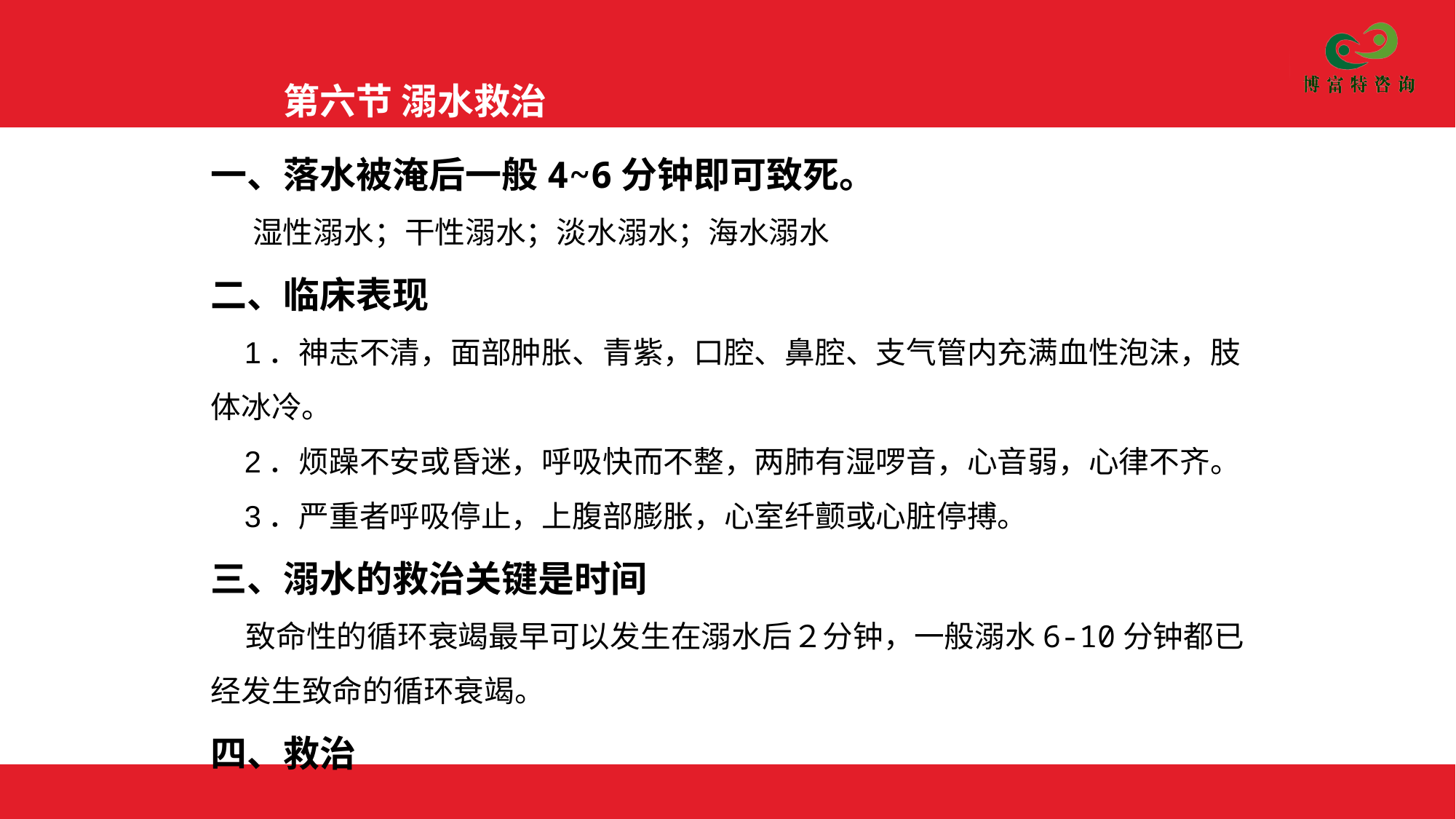

第六节 溺水救治
一、落水被淹后一般4~6分钟即可致死。
     湿性溺水；干性溺水；淡水溺水；海水溺水
二、临床表现
    1．神志不清，面部肿胀、青紫，口腔、鼻腔、支气管内充满血性泡沫，肢体冰冷。
    2．烦躁不安或昏迷，呼吸快而不整，两肺有湿啰音，心音弱，心律不齐。
    3．严重者呼吸停止，上腹部膨胀，心室纤颤或心脏停搏。
三、溺水的救治关键是时间
    致命性的循环衰竭最早可以发生在溺水后２分钟，一般溺水6-10分钟都已经发生致命的循环衰竭。
四、救治